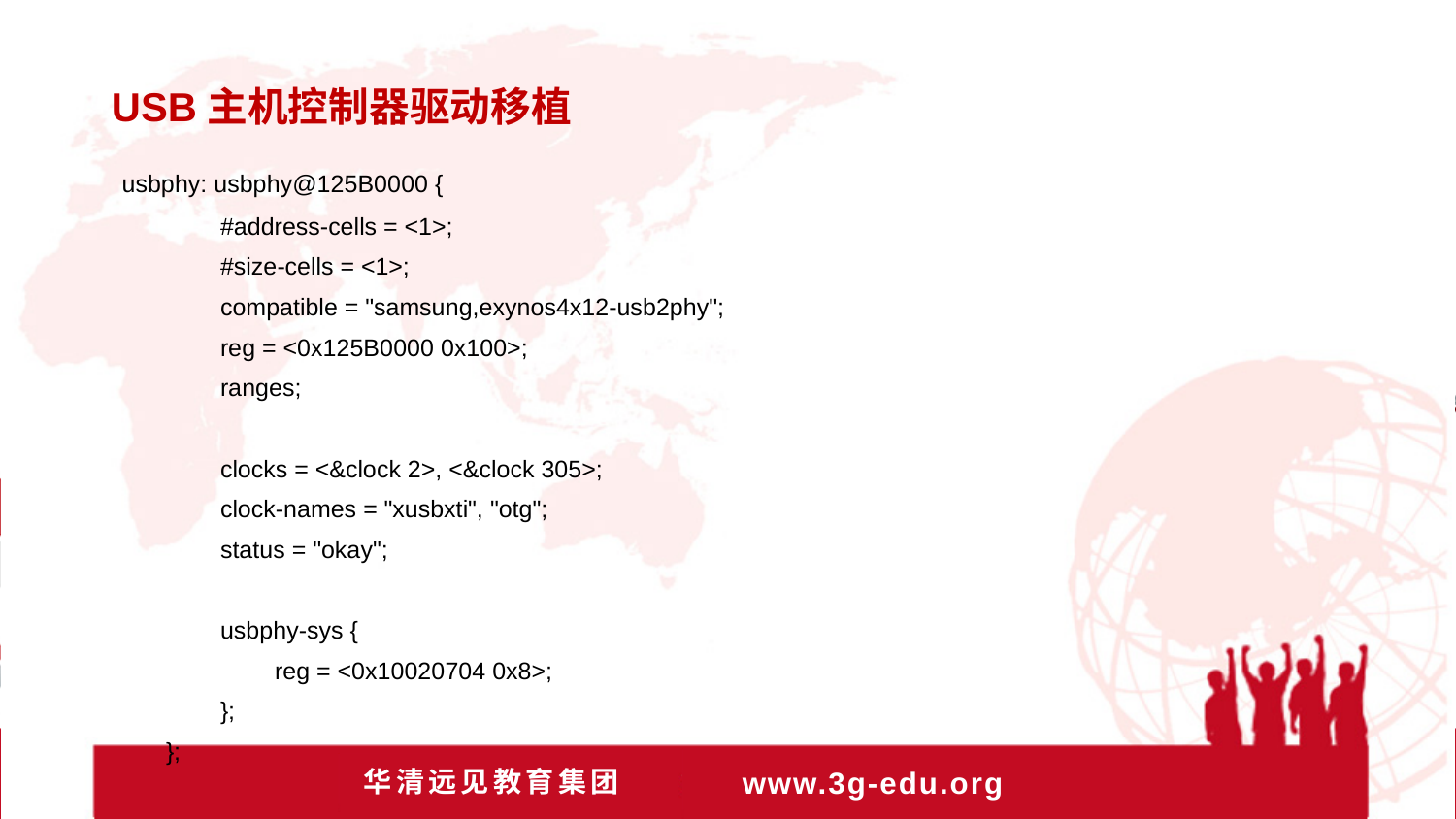

USB主机控制器驱动移植
 usbphy: usbphy@125B0000 {
                #address-cells = <1>;
                #size-cells = <1>;
                compatible = "samsung,exynos4x12-usb2phy";
                reg = <0x125B0000 0x100>;
                ranges;

                clocks = <&clock 2>, <&clock 305>;
                clock-names = "xusbxti", "otg";
                status = "okay";

                usbphy-sys {
                        reg = <0x10020704 0x8>;
                };
        };